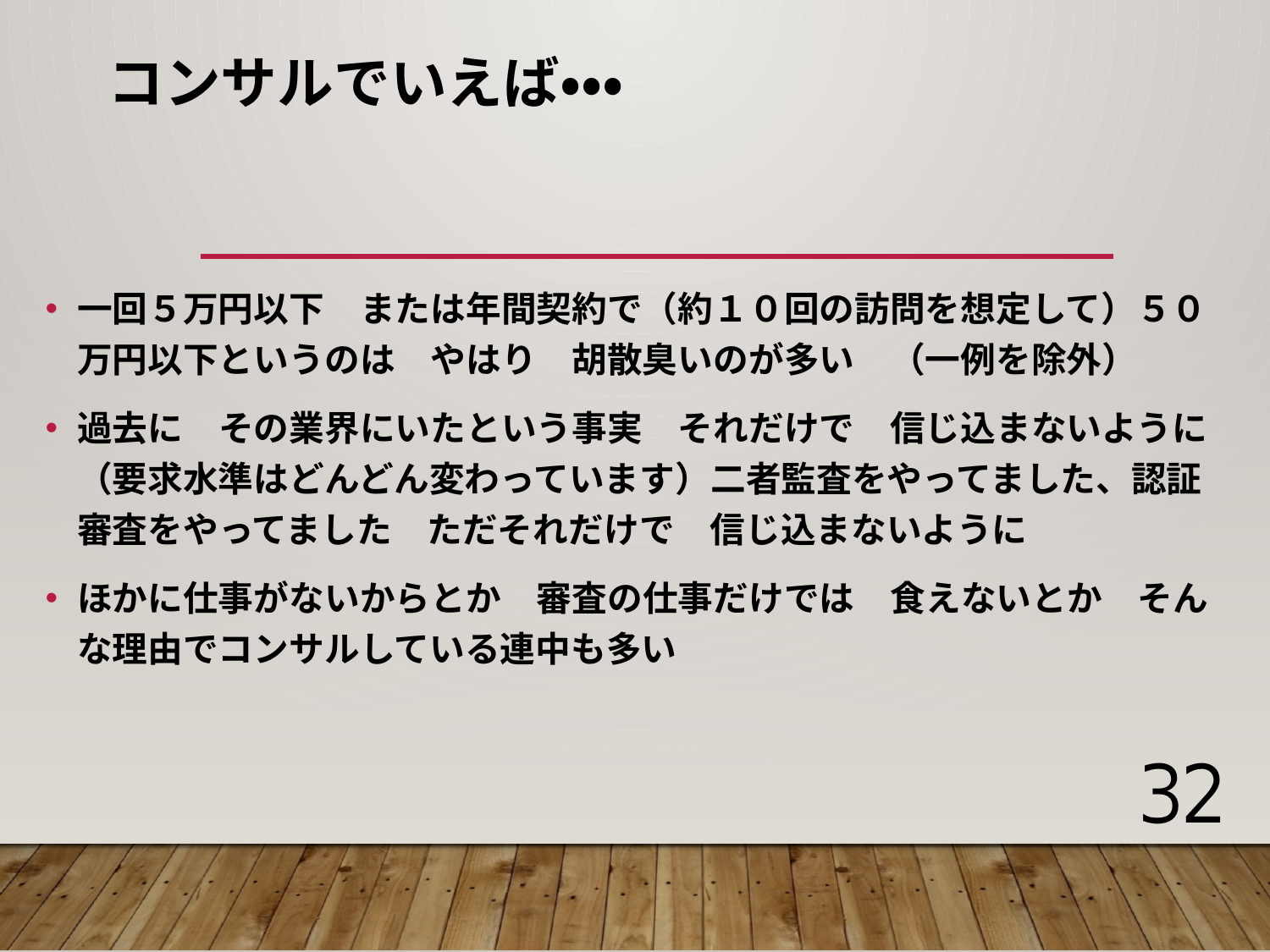

# コンサルでいえば・・・
一回５万円以下　または年間契約で（約１０回の訪問を想定して）５０万円以下というのは　やはり　胡散臭いのが多い　（一例を除外）
過去に　その業界にいたという事実　それだけで　信じ込まないように（要求水準はどんどん変わっています）二者監査をやってました、認証審査をやってました　ただそれだけで　信じ込まないように
ほかに仕事がないからとか　審査の仕事だけでは　食えないとか　そんな理由でコンサルしている連中も多い

32